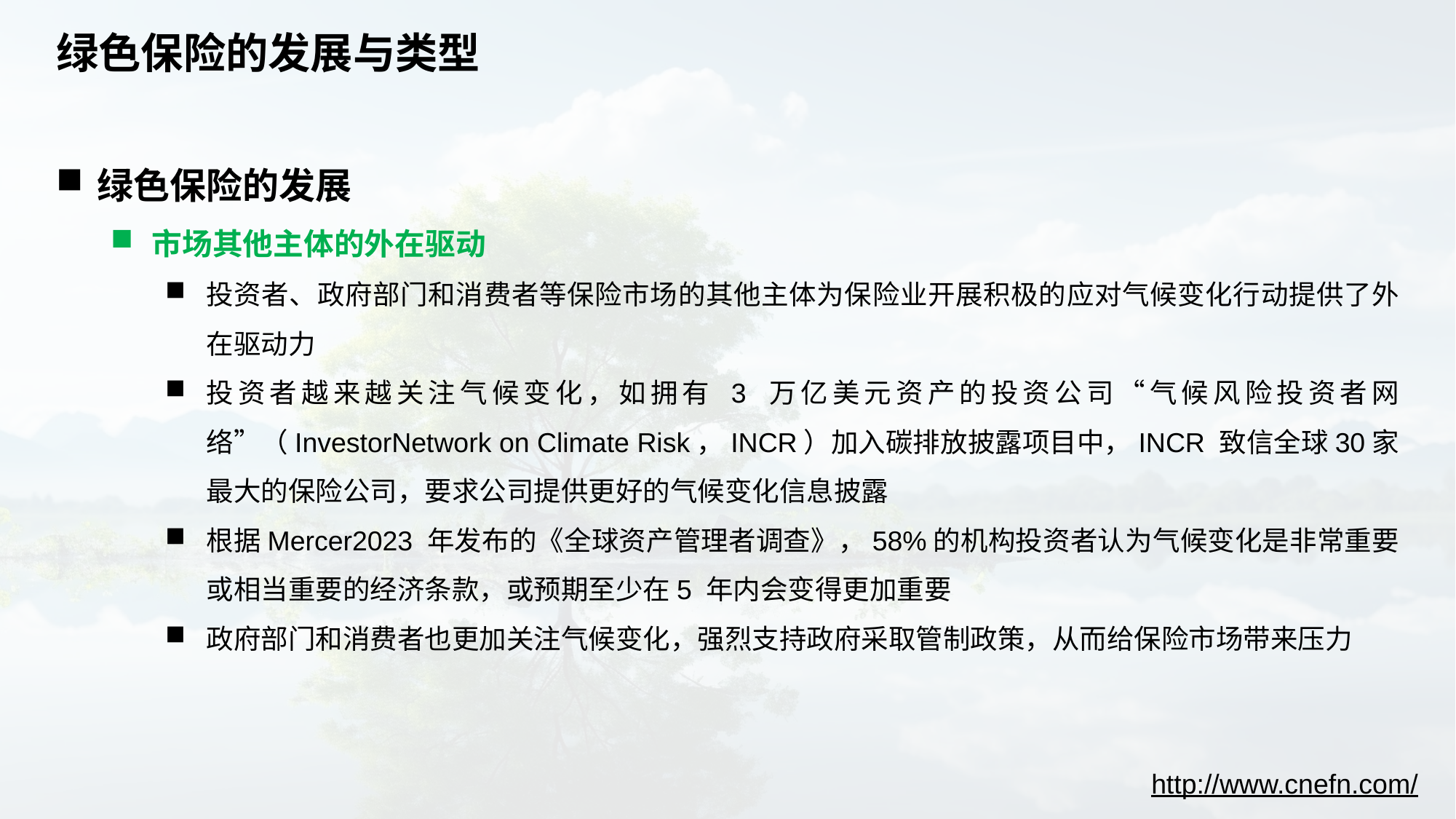

# 绿色保险的发展与类型
绿色保险的发展
市场其他主体的外在驱动
投资者、政府部门和消费者等保险市场的其他主体为保险业开展积极的应对气候变化行动提供了外在驱动力
投资者越来越关注气候变化，如拥有 3 万亿美元资产的投资公司“气候风险投资者网络”（InvestorNetwork on Climate Risk，INCR）加入碳排放披露项目中，INCR 致信全球30家最大的保险公司，要求公司提供更好的气候变化信息披露
根据Mercer2023 年发布的《全球资产管理者调查》，58%的机构投资者认为气候变化是非常重要或相当重要的经济条款，或预期至少在5 年内会变得更加重要
政府部门和消费者也更加关注气候变化，强烈支持政府采取管制政策，从而给保险市场带来压力